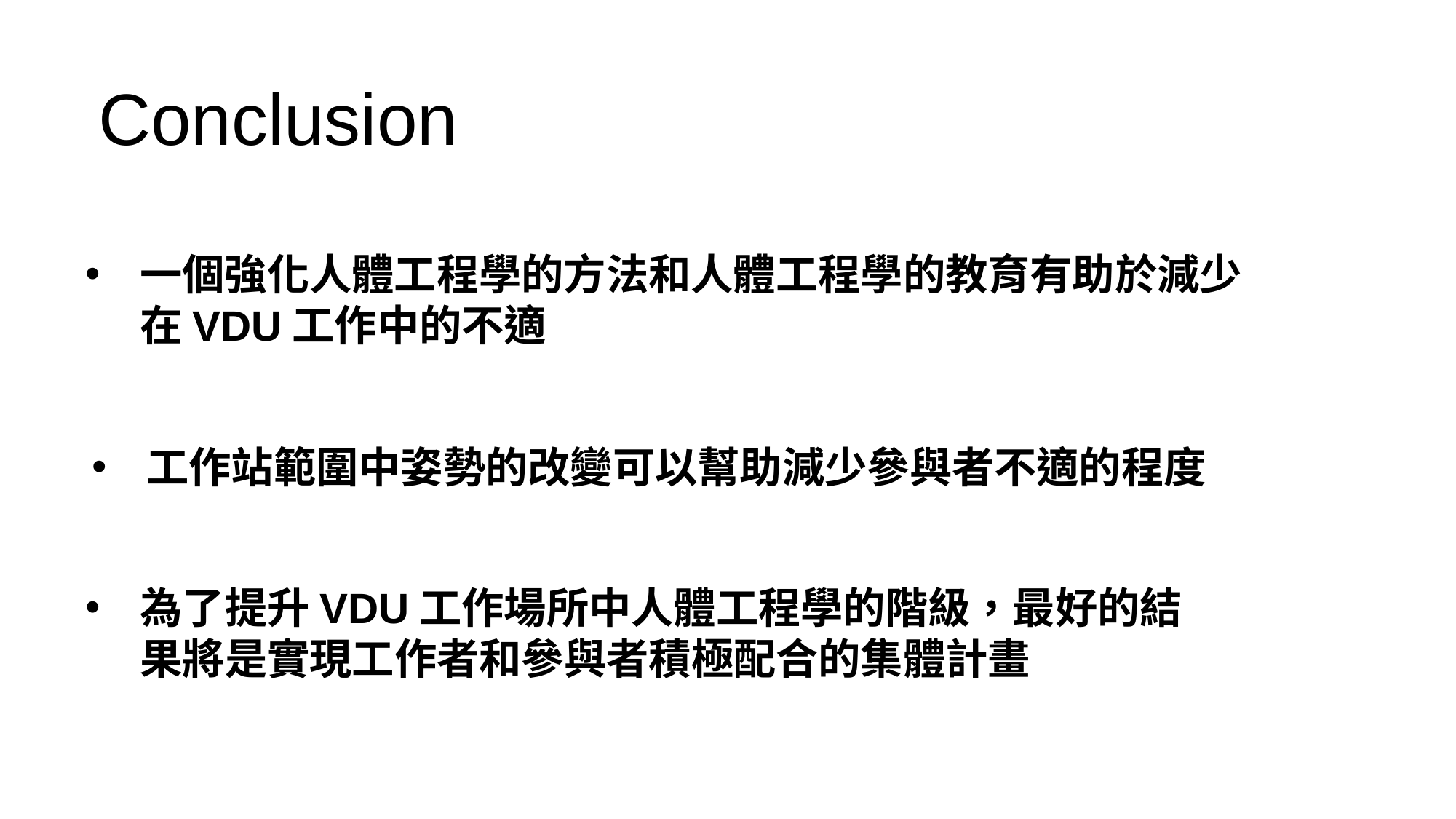

Conclusion
一個強化人體工程學的方法和人體工程學的教育有助於減少在VDU工作中的不適
工作站範圍中姿勢的改變可以幫助減少參與者不適的程度
為了提升VDU工作場所中人體工程學的階級，最好的結果將是實現工作者和參與者積極配合的集體計畫